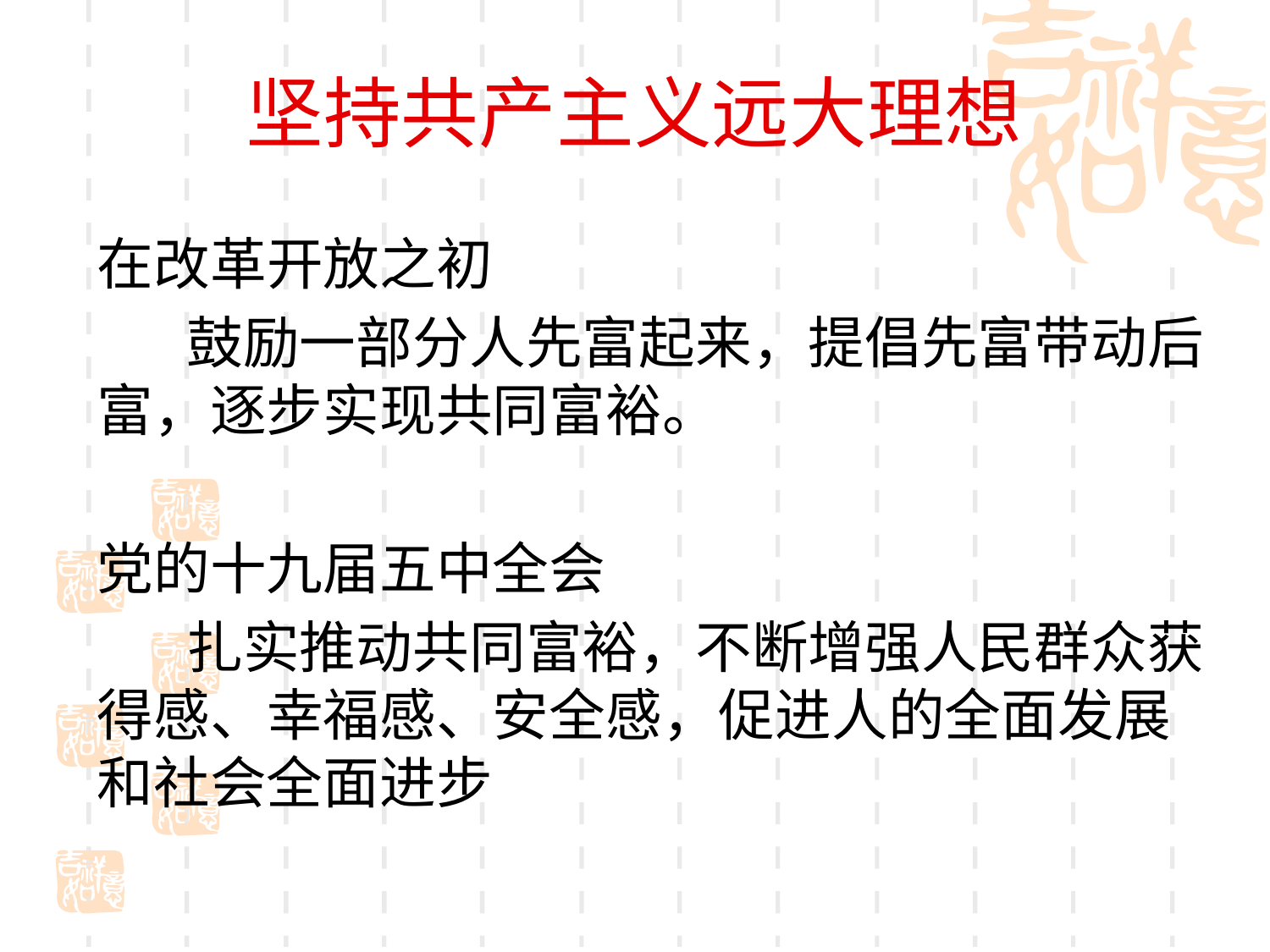

# 坚持共产主义远大理想
在改革开放之初
      鼓励一部分人先富起来，提倡先富带动后富，逐步实现共同富裕。

党的十九届五中全会
      扎实推动共同富裕，不断增强人民群众获得感、幸福感、安全感，促进人的全面发展和社会全面进步